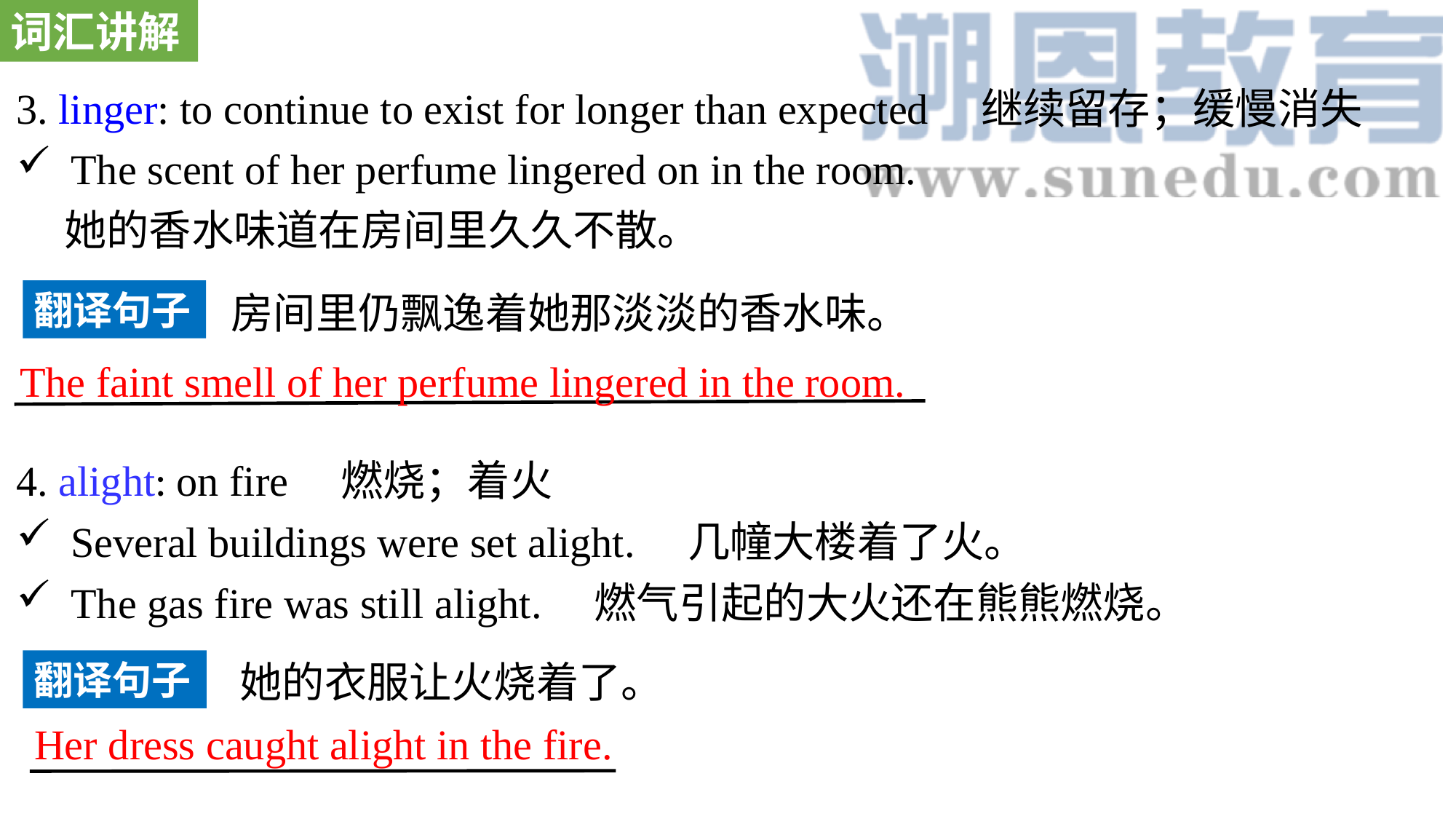

词汇讲解
3. linger: to continue to exist for longer than expected    继续留存；缓慢消失
The scent of her perfume lingered on in the room.
    她的香水味道在房间里久久不散。

4. alight: on fire    燃烧；着火
Several buildings were set alight.    几幢大楼着了火。
The gas fire was still alight.    燃气引起的大火还在熊熊燃烧。
翻译句子
房间里仍飘逸着她那淡淡的香水味。
The faint smell of her perfume lingered in the room.
翻译句子
她的衣服让火烧着了。
Her dress caught alight in the fire.